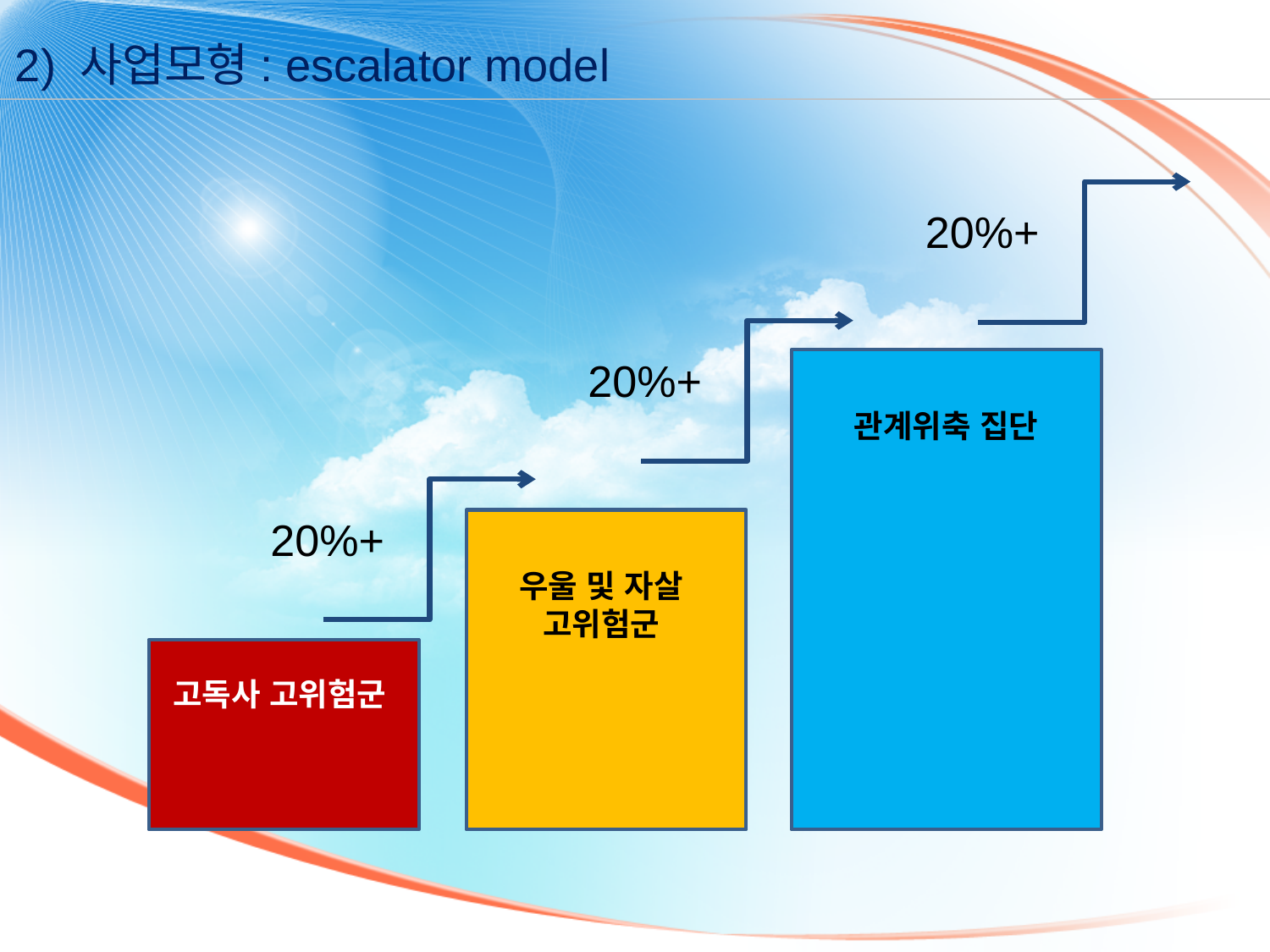

2) 사업모형: escalator model

20%+
20%+

관계위축 집단
20%+

우울 및 자살
고위험군

고독사 고위험군